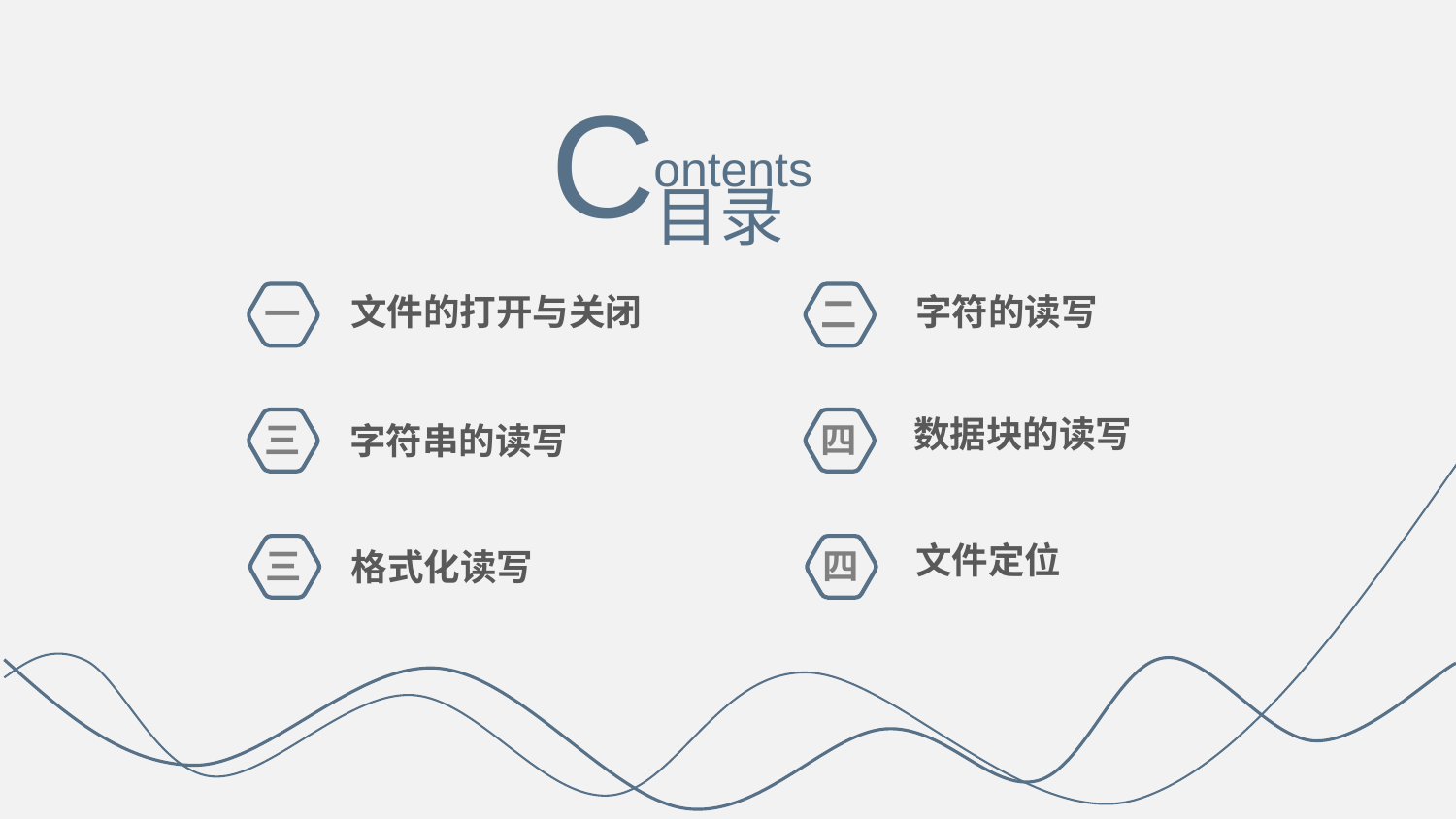

C
ontents
目录
  文件的打开与关闭
   字符的读写

一

二
   数据块的读写

三

四
字符串的读写

   文件定位

三

四
格式化读写